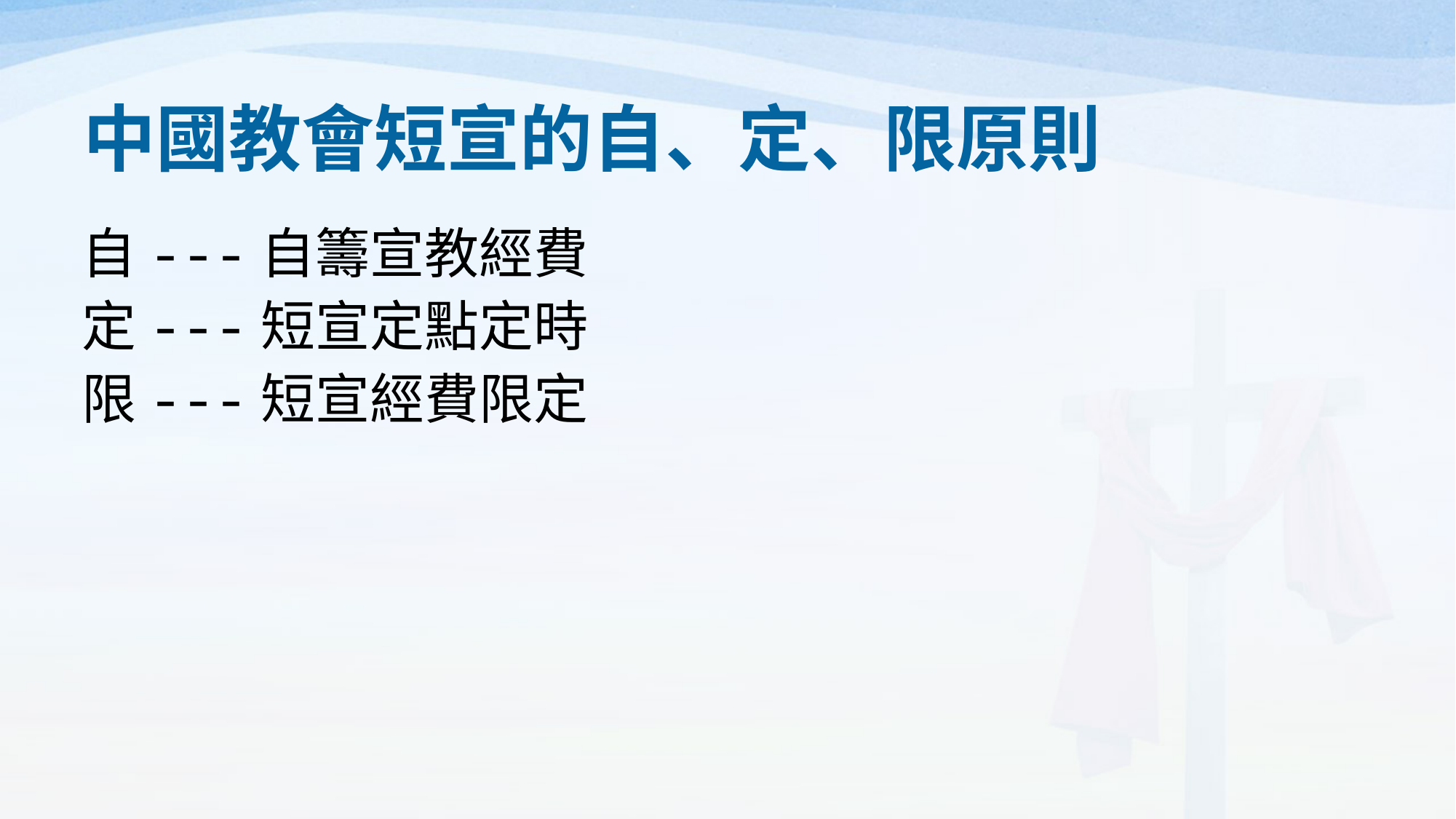

# 中國教會短宣的自、定、限原則
自---自籌宣教經費
定---短宣定點定時
限---短宣經費限定